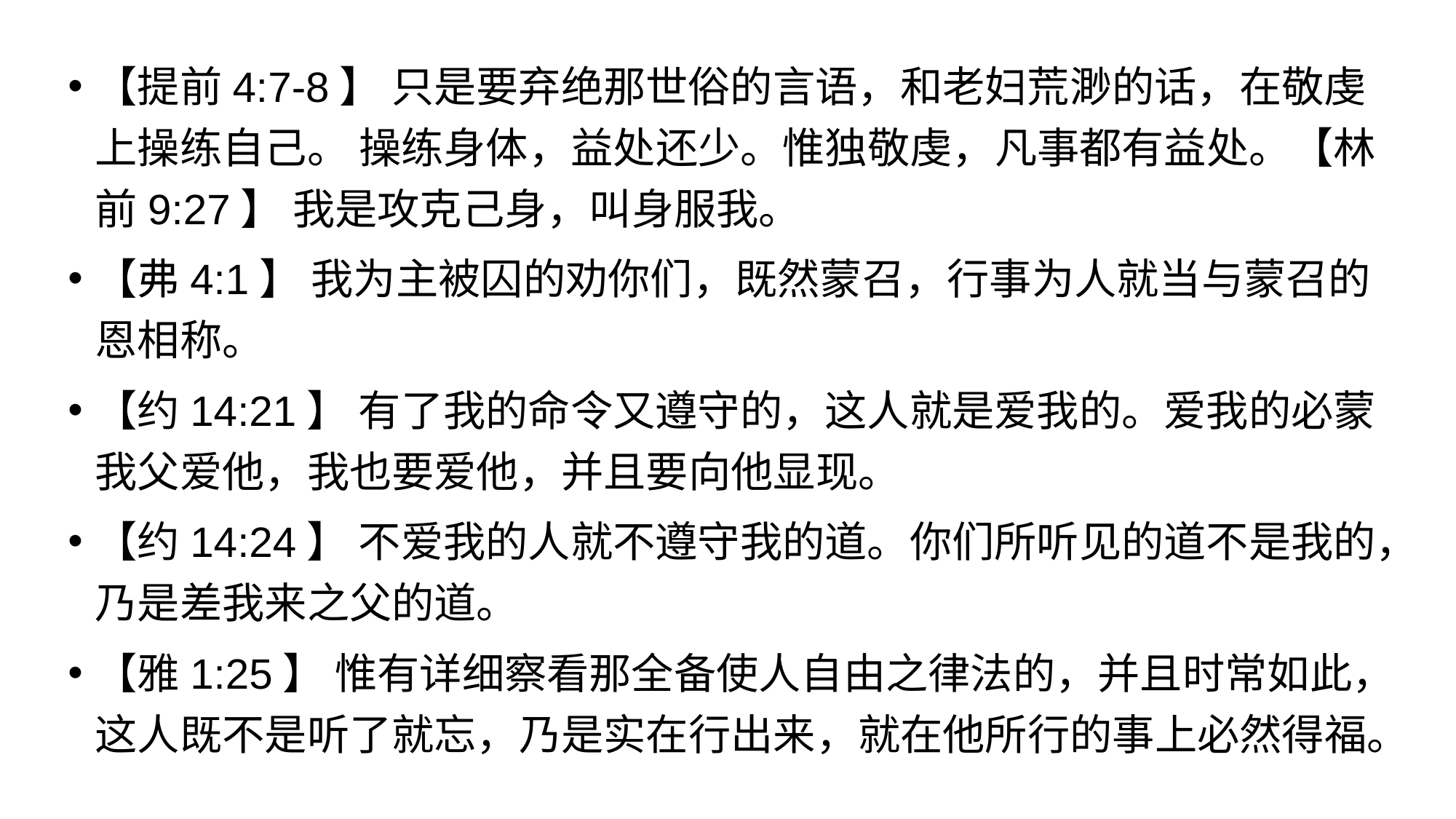

【提前4:7-8】 只是要弃绝那世俗的言语，和老妇荒渺的话，在敬虔上操练自己。 操练身体，益处还少。惟独敬虔，凡事都有益处。【林前9:27】 我是攻克己身，叫身服我。
【弗4:1】 我为主被囚的劝你们，既然蒙召，行事为人就当与蒙召的恩相称。
【约14:21】 有了我的命令又遵守的，这人就是爱我的。爱我的必蒙我父爱他，我也要爱他，并且要向他显现。
【约14:24】 不爱我的人就不遵守我的道。你们所听见的道不是我的，乃是差我来之父的道。
【雅1:25】 惟有详细察看那全备使人自由之律法的，并且时常如此，这人既不是听了就忘，乃是实在行出来，就在他所行的事上必然得福。